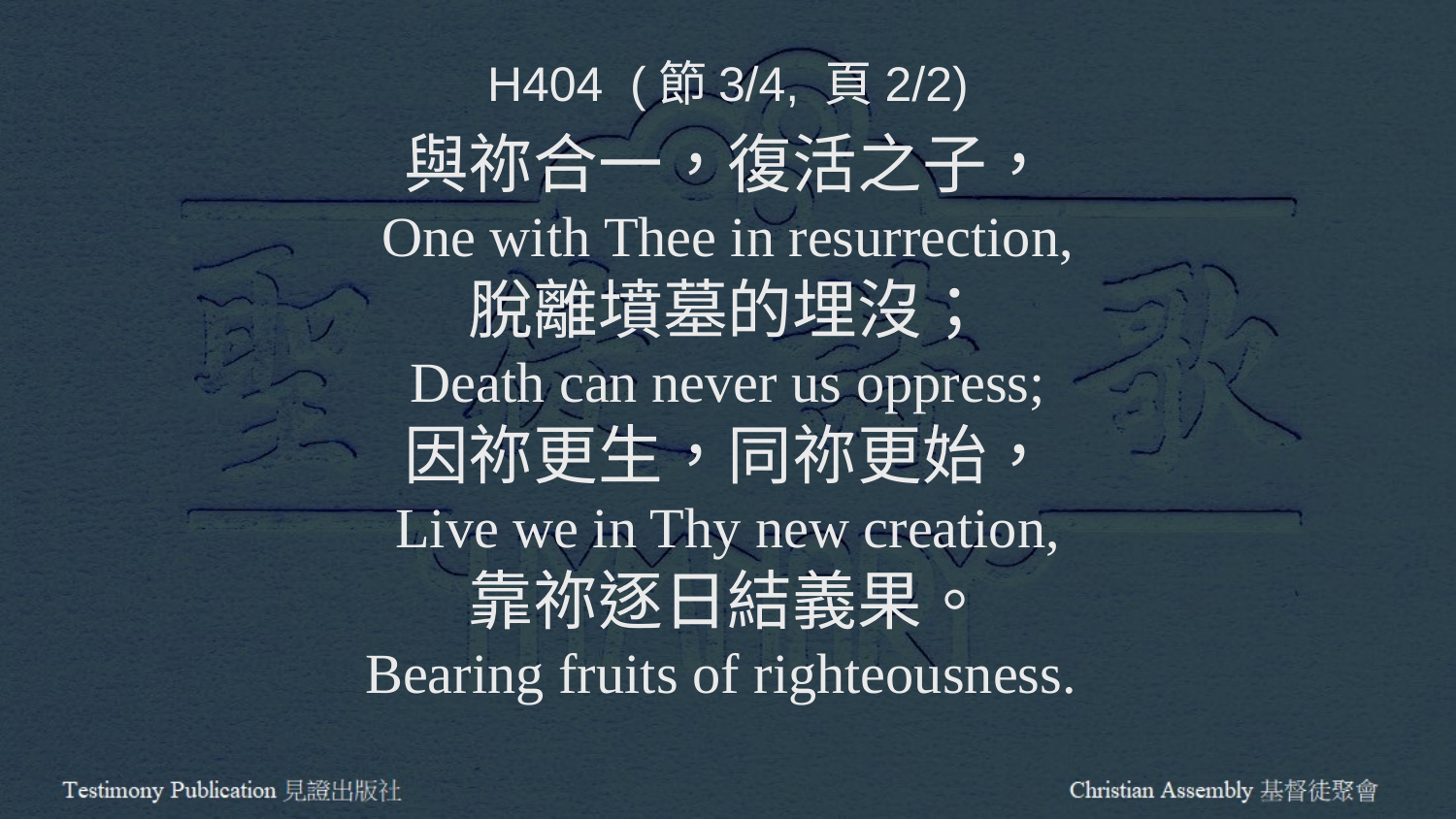

H404  (節3/4, 頁2/2)
與祢合一，復活之子，
One with Thee in resurrection,
脫離墳墓的埋沒；
Death can never us oppress;
因祢更生，同祢更始，
Live we in Thy new creation,
靠祢逐日結義果。
Bearing fruits of righteousness.